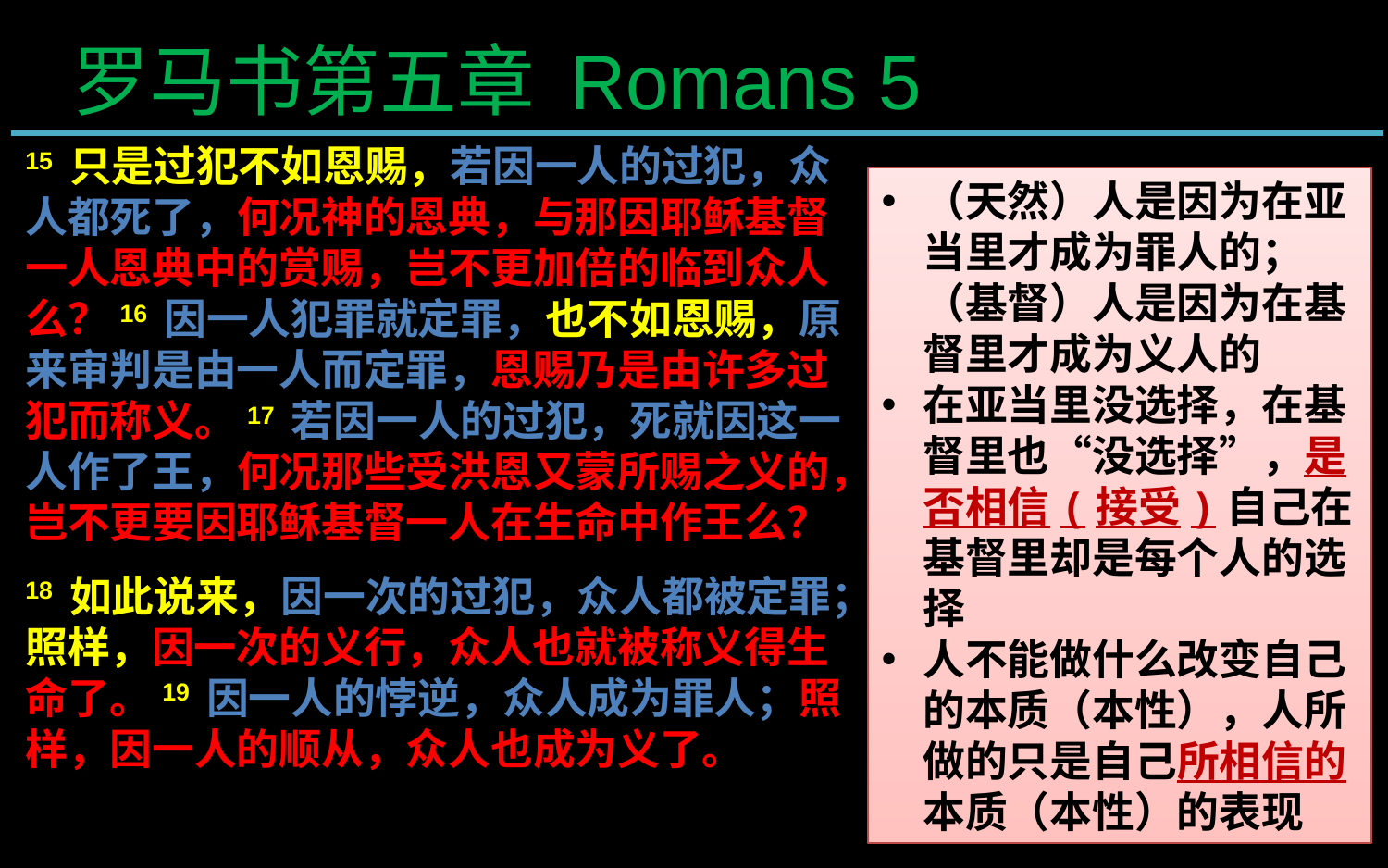

罗马书第五章 Romans 5
15 只是过犯不如恩赐，若因一人的过犯，众人都死了，何况神的恩典，与那因耶稣基督一人恩典中的赏赐，岂不更加倍的临到众人么？16 因一人犯罪就定罪，也不如恩赐，原来审判是由一人而定罪，恩赐乃是由许多过犯而称义。17 若因一人的过犯，死就因这一人作了王，何况那些受洪恩又蒙所赐之义的，岂不更要因耶稣基督一人在生命中作王么？
18 如此说来，因一次的过犯，众人都被定罪；照样，因一次的义行，众人也就被称义得生命了。19 因一人的悖逆，众人成为罪人；照样，因一人的顺从，众人也成为义了。
（天然）人是因为在亚当里才成为罪人的；（基督）人是因为在基督里才成为义人的
在亚当里没选择，在基督里也“没选择”，是否相信(接受)自己在基督里却是每个人的选择
人不能做什么改变自己的本质（本性），人所做的只是自己所相信的本质（本性）的表现